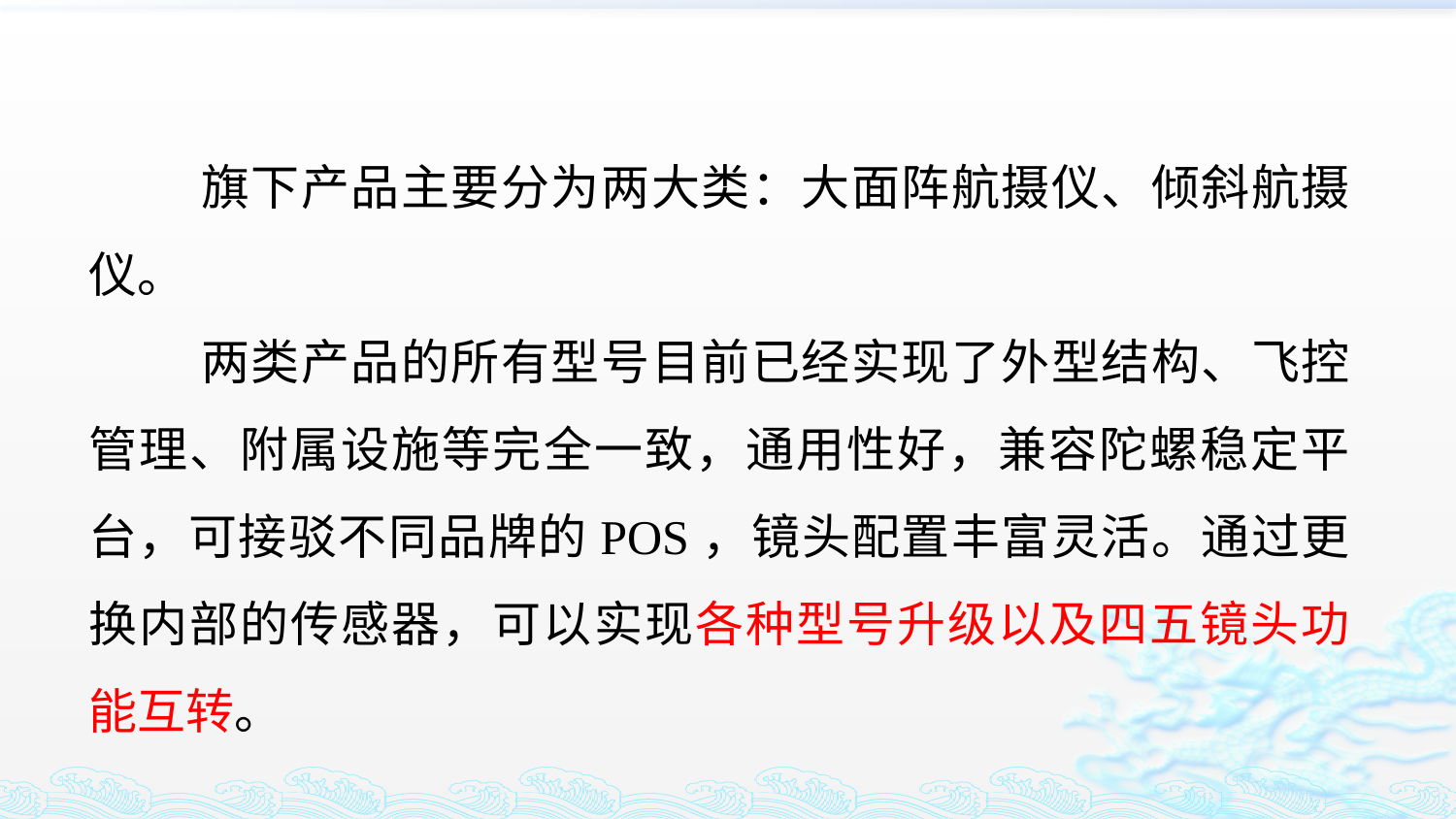

旗下产品主要分为两大类：大面阵航摄仪、倾斜航摄仪。
        两类产品的所有型号目前已经实现了外型结构、飞控管理、附属设施等完全一致，通用性好，兼容陀螺稳定平台，可接驳不同品牌的POS，镜头配置丰富灵活。通过更换内部的传感器，可以实现各种型号升级以及四五镜头功能互转。